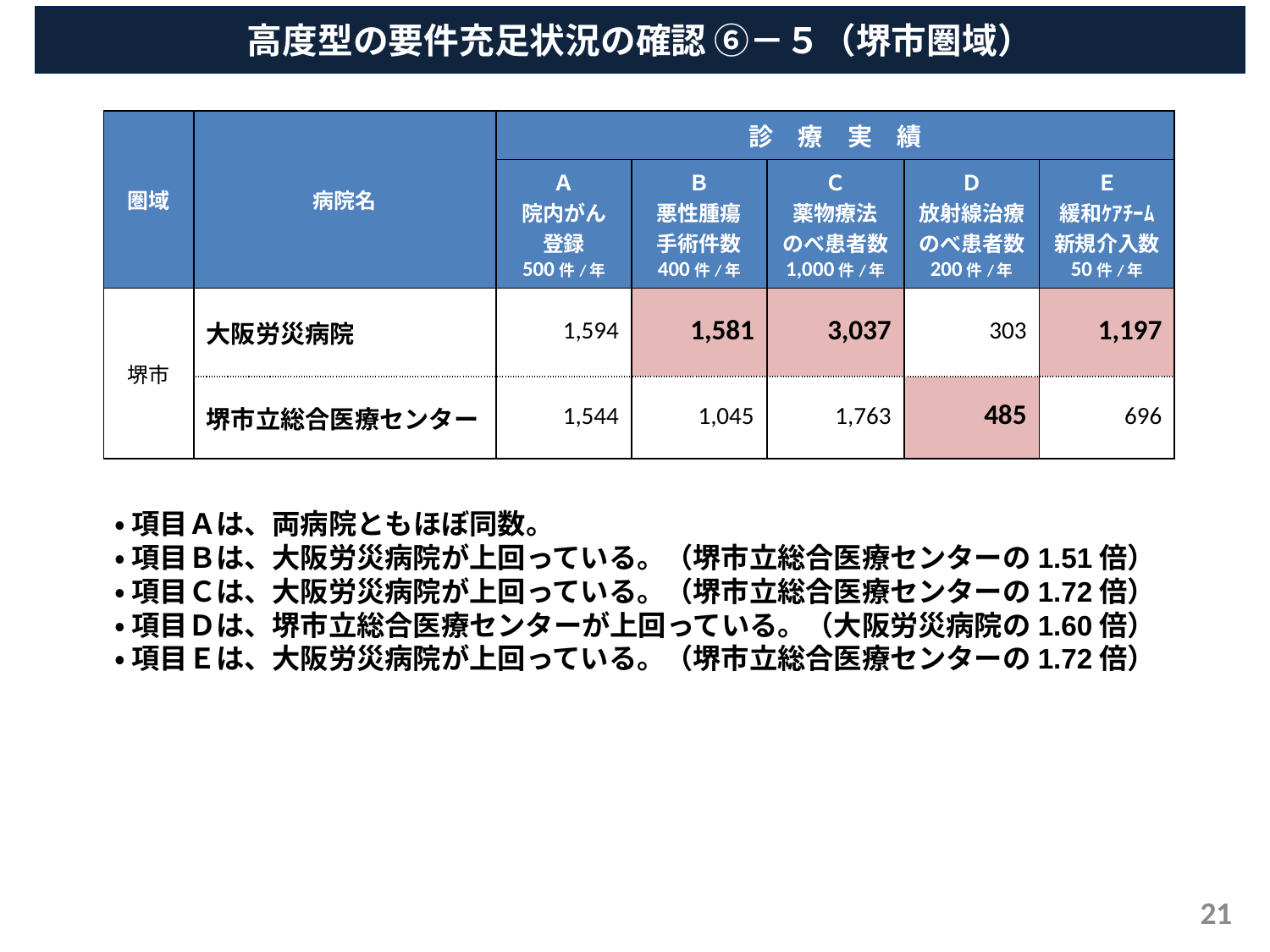

高度型の要件充足状況の確認 ⑥－５（堺市圏域）
| 圏域 | 病院名 | 診　療　実　績 |  |  |  |  |
| --- | --- | --- | --- | --- | --- | --- |
|  |  | Ａ 院内がん 登録 500件/年 | Ｂ 悪性腫瘍 手術件数 400件/年 | Ｃ 薬物療法 のべ患者数 1,000件/年 | Ｄ 放射線治療のべ患者数 200件/年 | Ｅ 緩和ｹｱﾁｰﾑ新規介入数 50件/年 |
| 堺市 | 大阪労災病院 | 1,594 | 1,581 | 3,037 | 303 | 1,197 |
|  | 堺市立総合医療センター | 1,544 | 1,045 | 1,763 | 485 | 696 |
・ 項目Ａは、両病院ともほぼ同数。
・ 項目Ｂは、大阪労災病院が上回っている。（堺市立総合医療センターの1.51倍）
・ 項目Ｃは、大阪労災病院が上回っている。（堺市立総合医療センターの1.72倍）
・ 項目Ｄは、堺市立総合医療センターが上回っている。（大阪労災病院の1.60倍）
・ 項目Ｅは、大阪労災病院が上回っている。（堺市立総合医療センターの1.72倍）
21